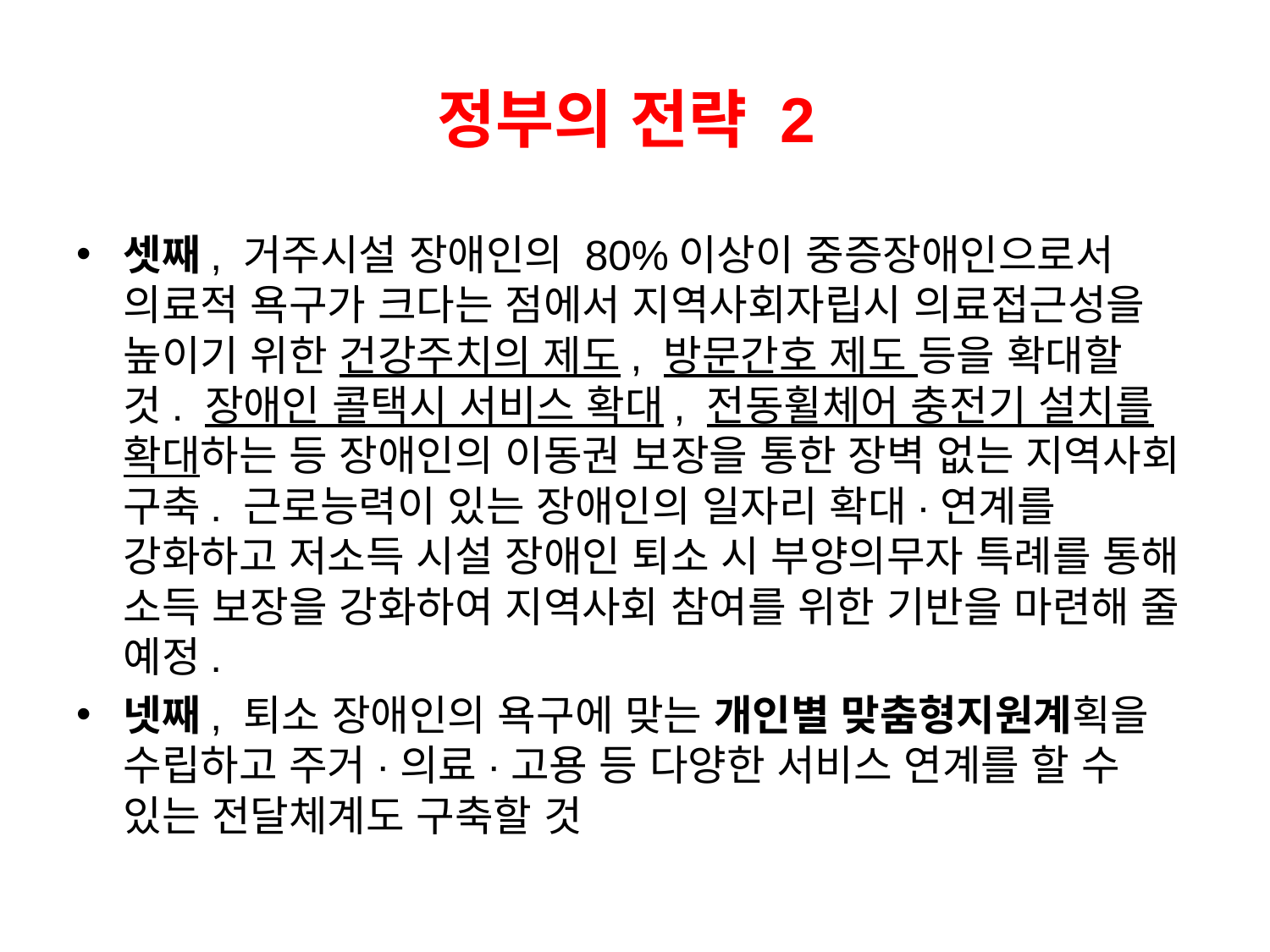

# 정부의 전략 2
셋째, 거주시설 장애인의 80%이상이 중증장애인으로서 의료적 욕구가 크다는 점에서 지역사회자립시 의료접근성을 높이기 위한 건강주치의 제도, 방문간호 제도 등을 확대할 것. 장애인 콜택시 서비스 확대, 전동휠체어 충전기 설치를 확대하는 등 장애인의 이동권 보장을 통한 장벽 없는 지역사회 구축. 근로능력이 있는 장애인의 일자리 확대·연계를 강화하고 저소득 시설 장애인 퇴소 시 부양의무자 특례를 통해 소득 보장을 강화하여 지역사회 참여를 위한 기반을 마련해 줄 예정.
넷째, 퇴소 장애인의 욕구에 맞는 개인별 맞춤형지원계획을 수립하고 주거·의료·고용 등 다양한 서비스 연계를 할 수 있는 전달체계도 구축할 것